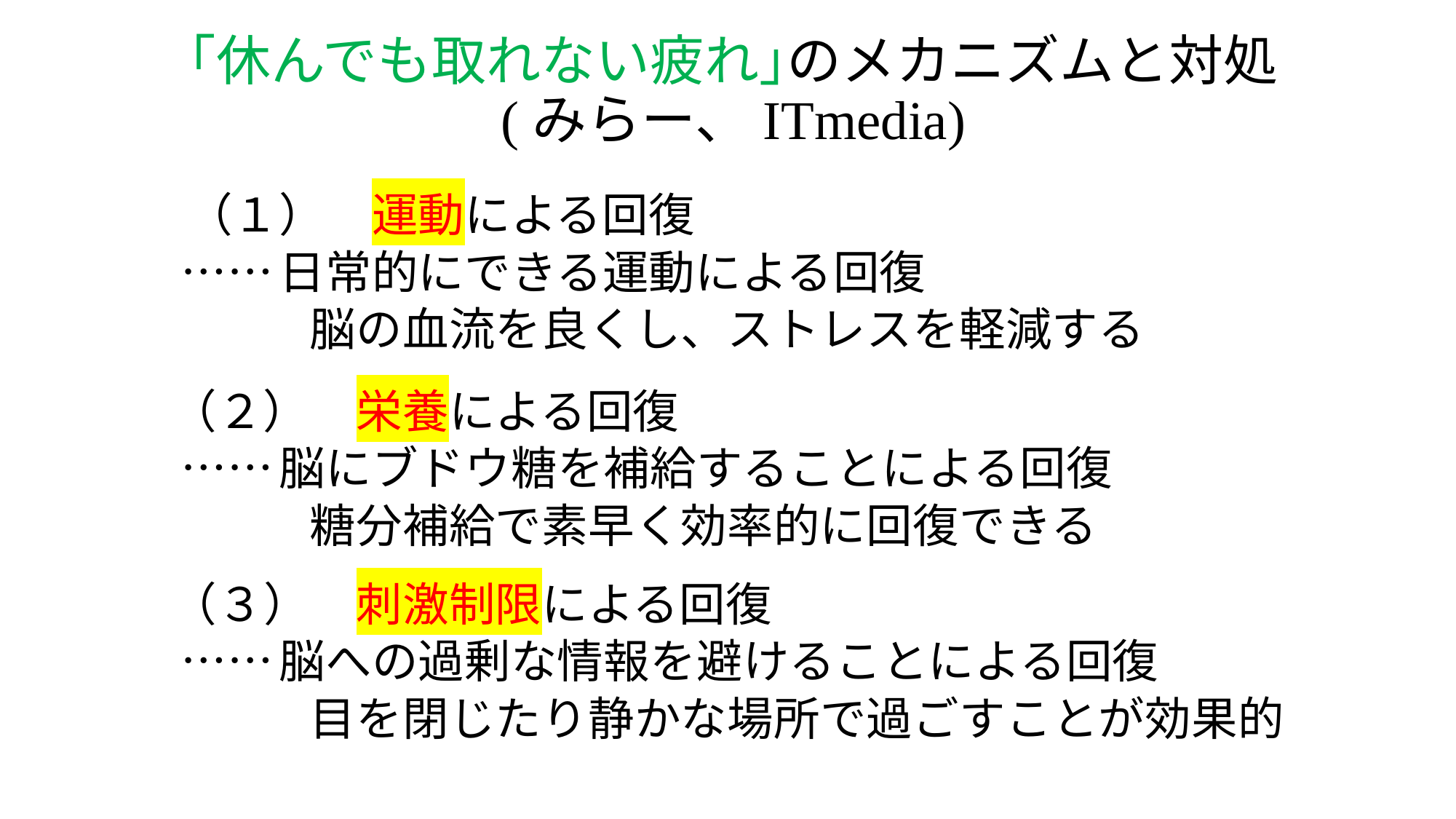

# ｢休んでも取れない疲れ｣のメカニズムと対処 (みらー、ITmedia)
 （１）　運動による回復
 ……日常的にできる運動による回復
　　　脳の血流を良くし、ストレスを軽減する

（２）　栄養による回復
 ……脳にブドウ糖を補給することによる回復
　　　糖分補給で素早く効率的に回復できる

（３）　刺激制限による回復
 ……脳への過剰な情報を避けることによる回復
　　　目を閉じたり静かな場所で過ごすことが効果的